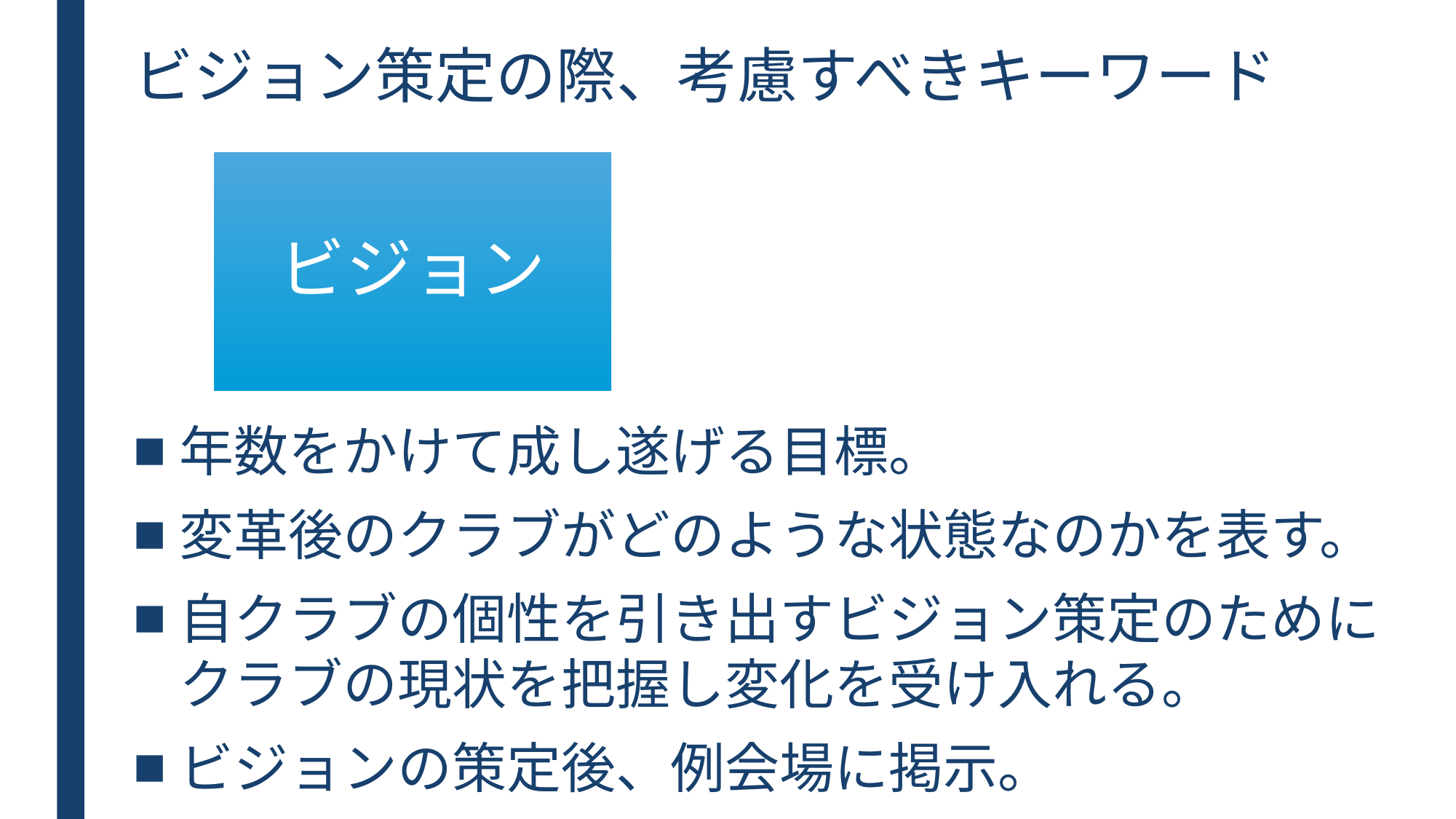

# ビジョン策定の際、考慮すべきキーワード

ビジョン
年数をかけて成し遂げる目標。
変革後のクラブがどのような状態なのかを表す。
自クラブの個性を引き出すビジョン策定のために
クラブの現状を把握し変化を受け入れる。
ビジョンの策定後、例会場に掲示。